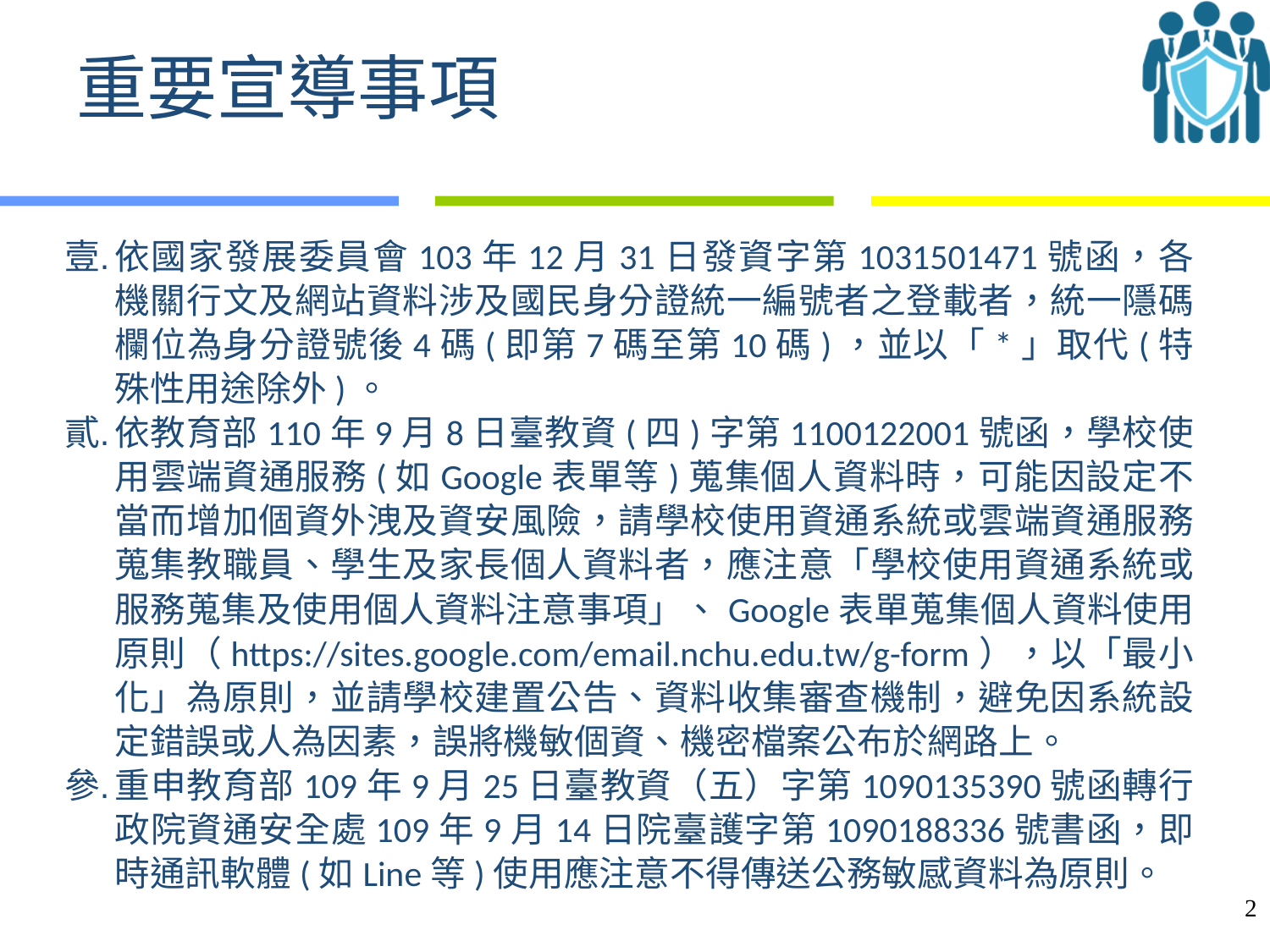

# 重要宣導事項
依國家發展委員會103年12月31日發資字第1031501471號函，各機關行文及網站資料涉及國民身分證統一編號者之登載者，統一隱碼欄位為身分證號後4碼(即第7碼至第10碼)，並以「*」取代(特殊性用途除外)。
依教育部110年9月8日臺教資(四)字第1100122001號函，學校使用雲端資通服務(如Google表單等)蒐集個人資料時，可能因設定不當而增加個資外洩及資安風險，請學校使用資通系統或雲端資通服務蒐集教職員、學生及家長個人資料者，應注意「學校使用資通系統或服務蒐集及使用個人資料注意事項」、Google表單蒐集個人資料使用原則（https://sites.google.com/email.nchu.edu.tw/g-form），以「最小化」為原則，並請學校建置公告、資料收集審查機制，避免因系統設定錯誤或人為因素，誤將機敏個資、機密檔案公布於網路上。
重申教育部109年9月25日臺教資（五）字第1090135390號函轉行政院資通安全處109年9月14日院臺護字第1090188336號書函，即時通訊軟體(如Line等)使用應注意不得傳送公務敏感資料為原則。

2